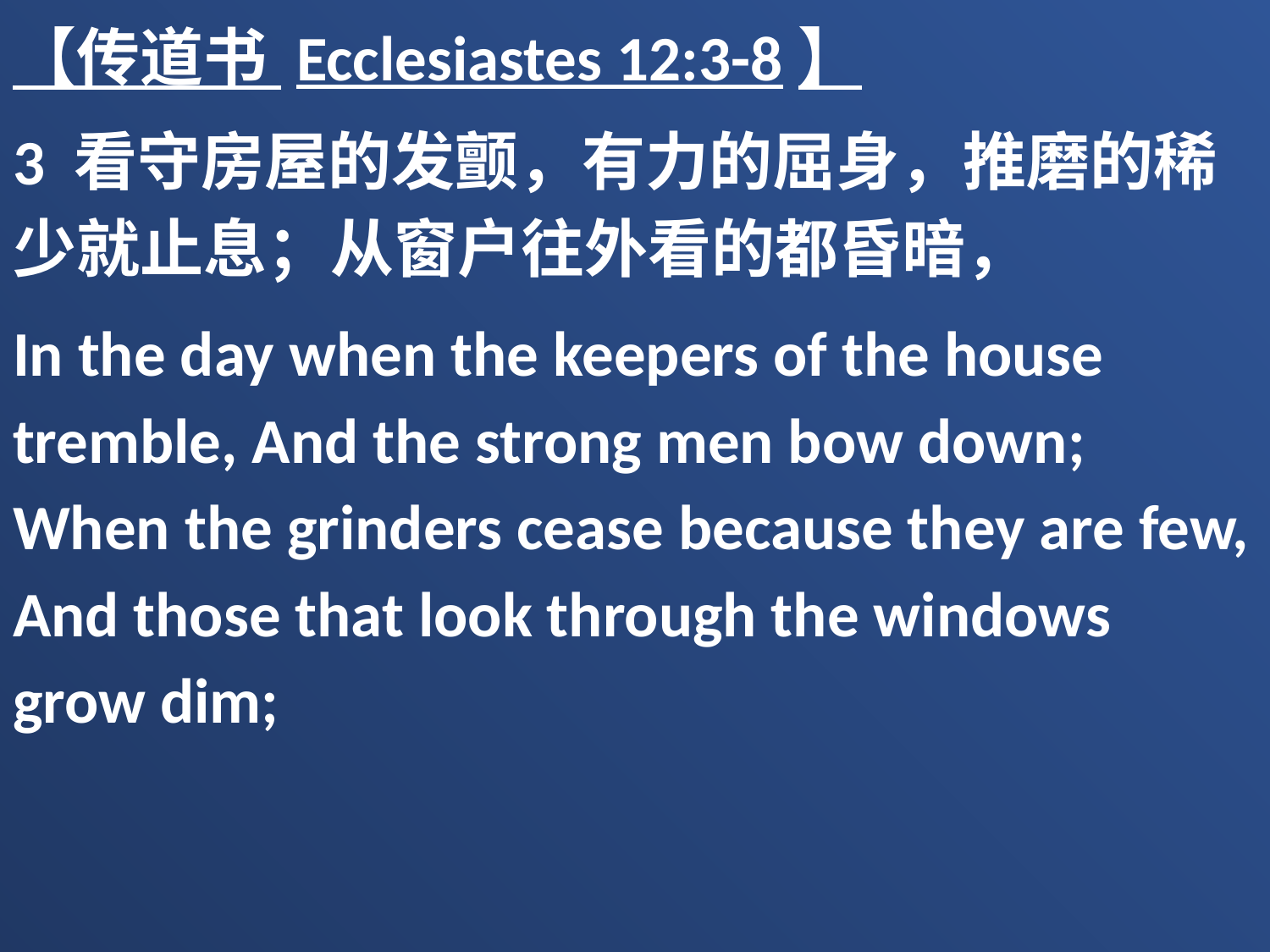

【传道书 Ecclesiastes 12:3-8】
3 看守房屋的发颤，有力的屈身，推磨的稀少就止息；从窗户往外看的都昏暗，
In the day when the keepers of the house tremble, And the strong men bow down; When the grinders cease because they are few, And those that look through the windows grow dim;